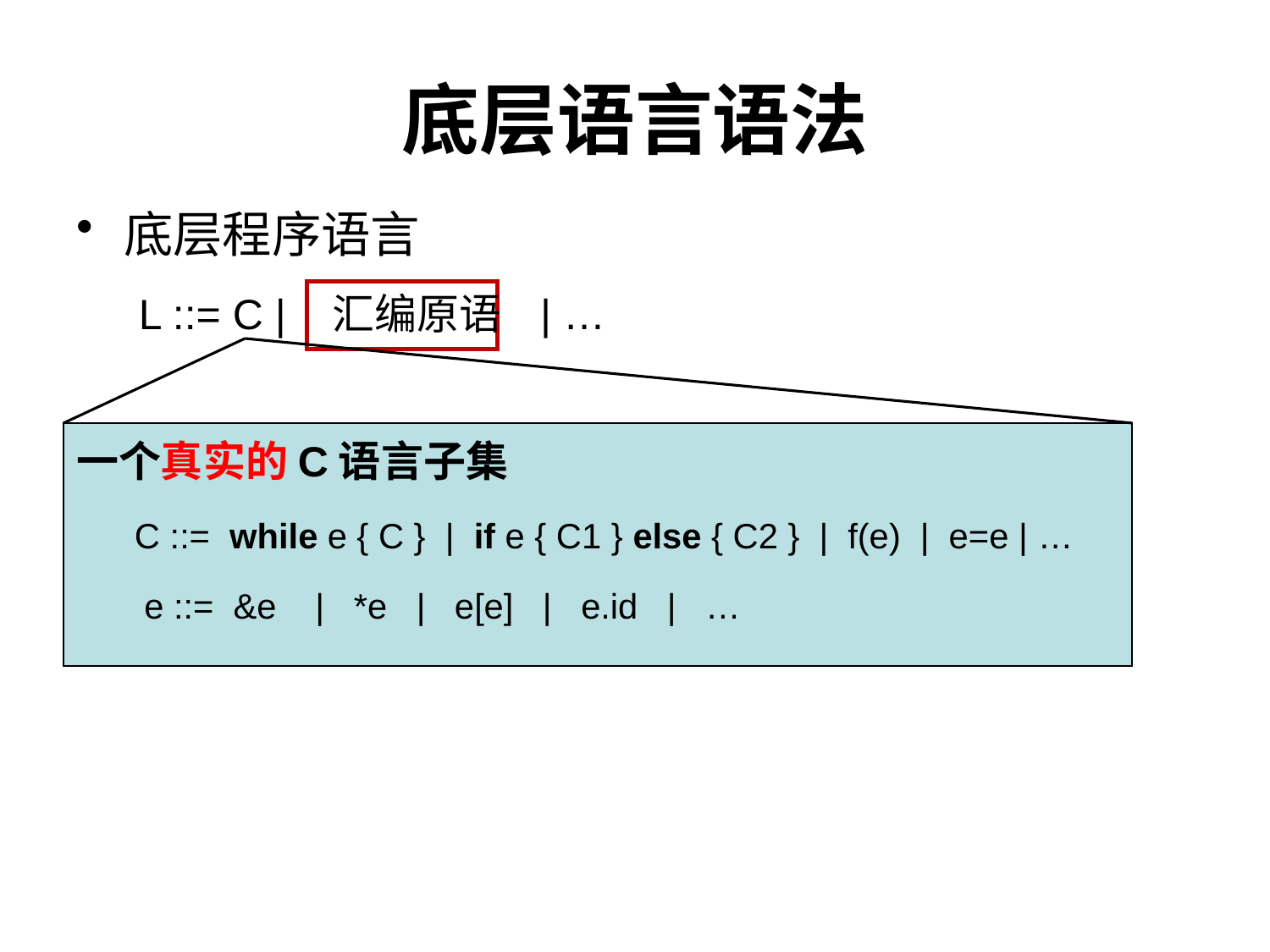

# 底层语言语法
底层程序语言
    L ::= C |   汇编原语   | …

一个真实的C语言子集
      C ::=  while e { C }  |  if e { C1 } else { C2 }  |  f(e)  |  e=e | …
       e ::=  &e    |   *e   |   e[e]   |   e.id   |   …